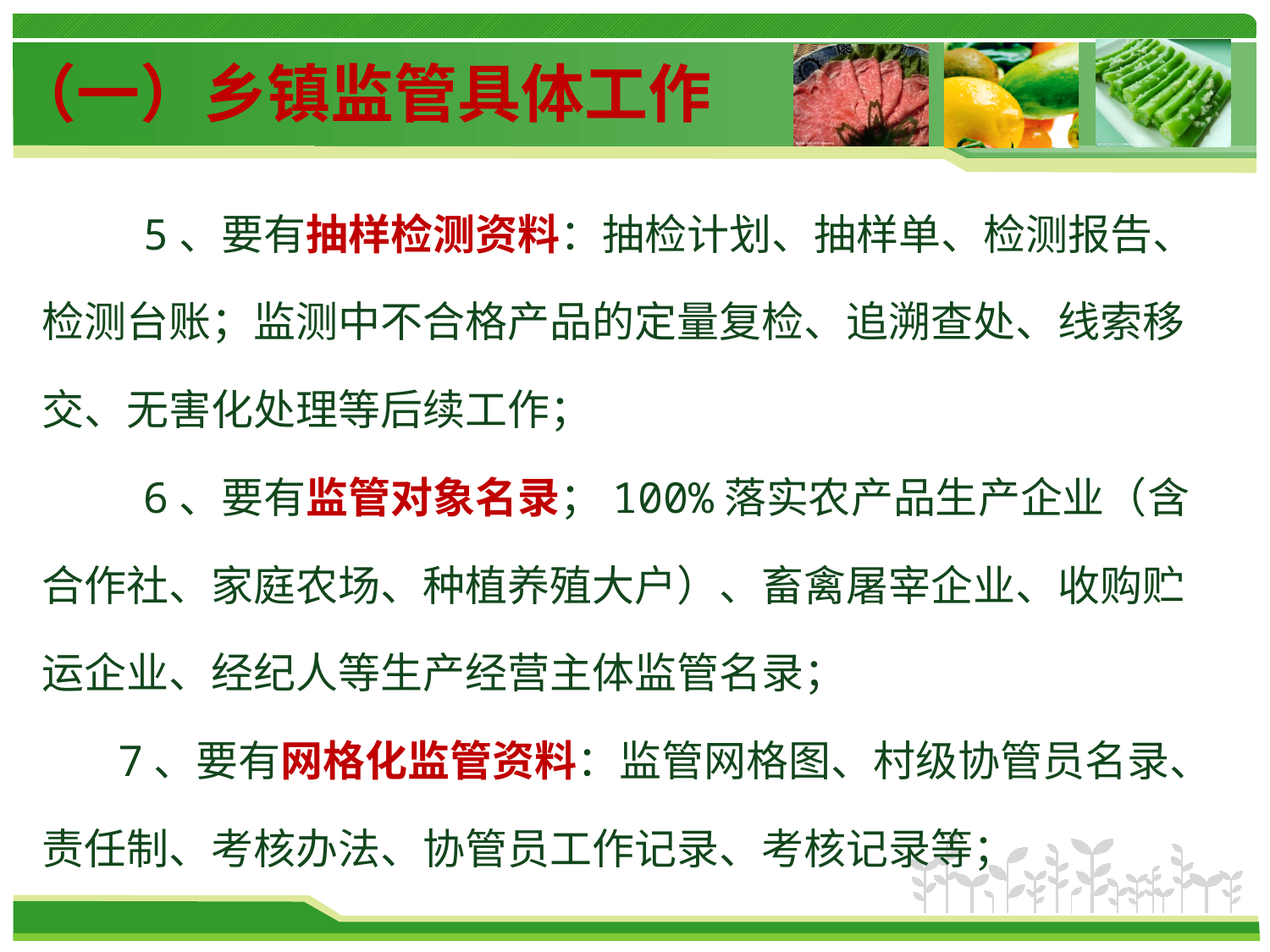

（一）乡镇监管具体工作
    5、要有抽样检测资料：抽检计划、抽样单、检测报告、检测台账；监测中不合格产品的定量复检、追溯查处、线索移交、无害化处理等后续工作；
    6、要有监管对象名录；100%落实农产品生产企业（含合作社、家庭农场、种植养殖大户）、畜禽屠宰企业、收购贮运企业、经纪人等生产经营主体监管名录；
   7、要有网格化监管资料：监管网格图、村级协管员名录、责任制、考核办法、协管员工作记录、考核记录等；